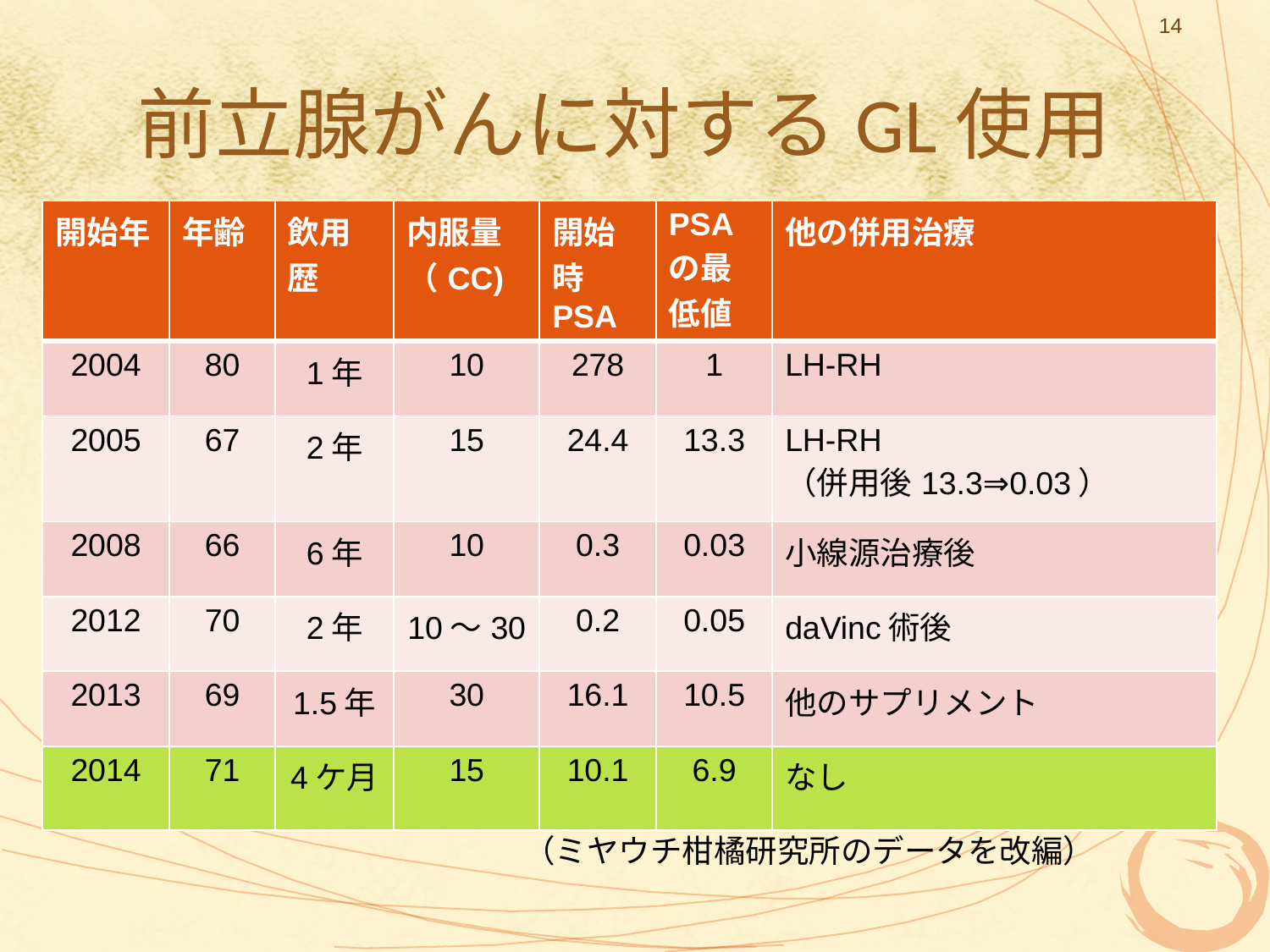

14
# 前立腺がんに対するGL使用
| 開始年 | 年齢 | 飲用歴 | 内服量（CC) | 開始時PSA | PSAの最低値 | 他の併用治療 |
| --- | --- | --- | --- | --- | --- | --- |
| 2004 | 80 | 1年 | 10 | 278 | 1 | LH-RH |
| 2005 | 67 | 2年 | 15 | 24.4 | 13.3 | LH-RH （併用後13.3⇒0.03） |
| 2008 | 66 | 6年 | 10 | 0.3 | 0.03 | 小線源治療後 |
| 2012 | 70 | 2年 | 10～30 | 0.2 | 0.05 | daVinc術後 |
| 2013 | 69 | 1.5年 | 30 | 16.1 | 10.5 | 他のサプリメント |
| 2014 | 71 | 4ケ月 | 15 | 10.1 | 6.9 | なし |
（ミヤウチ柑橘研究所のデータを改編）